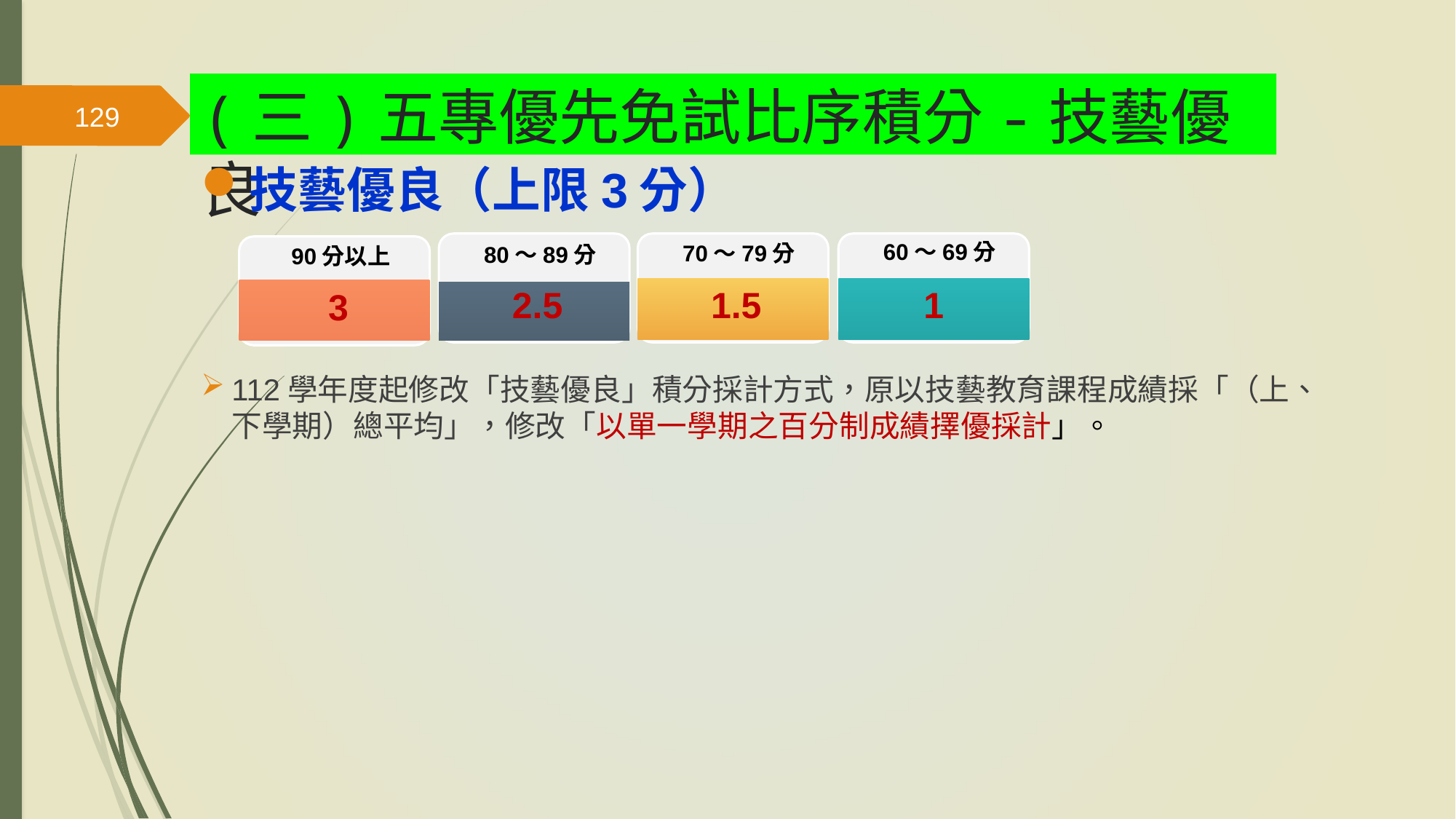

(三)五專優先免試比序積分-技藝優良
129
技藝優良（上限3分）

112學年度起修改「技藝優良」積分採計方式，原以技藝教育課程成績採「（上、下學期）總平均」，修改「以單一學期之百分制成績擇優採計」。
60～69分

70～79分

80～89分

90分以上
1.5
1
2.5
3